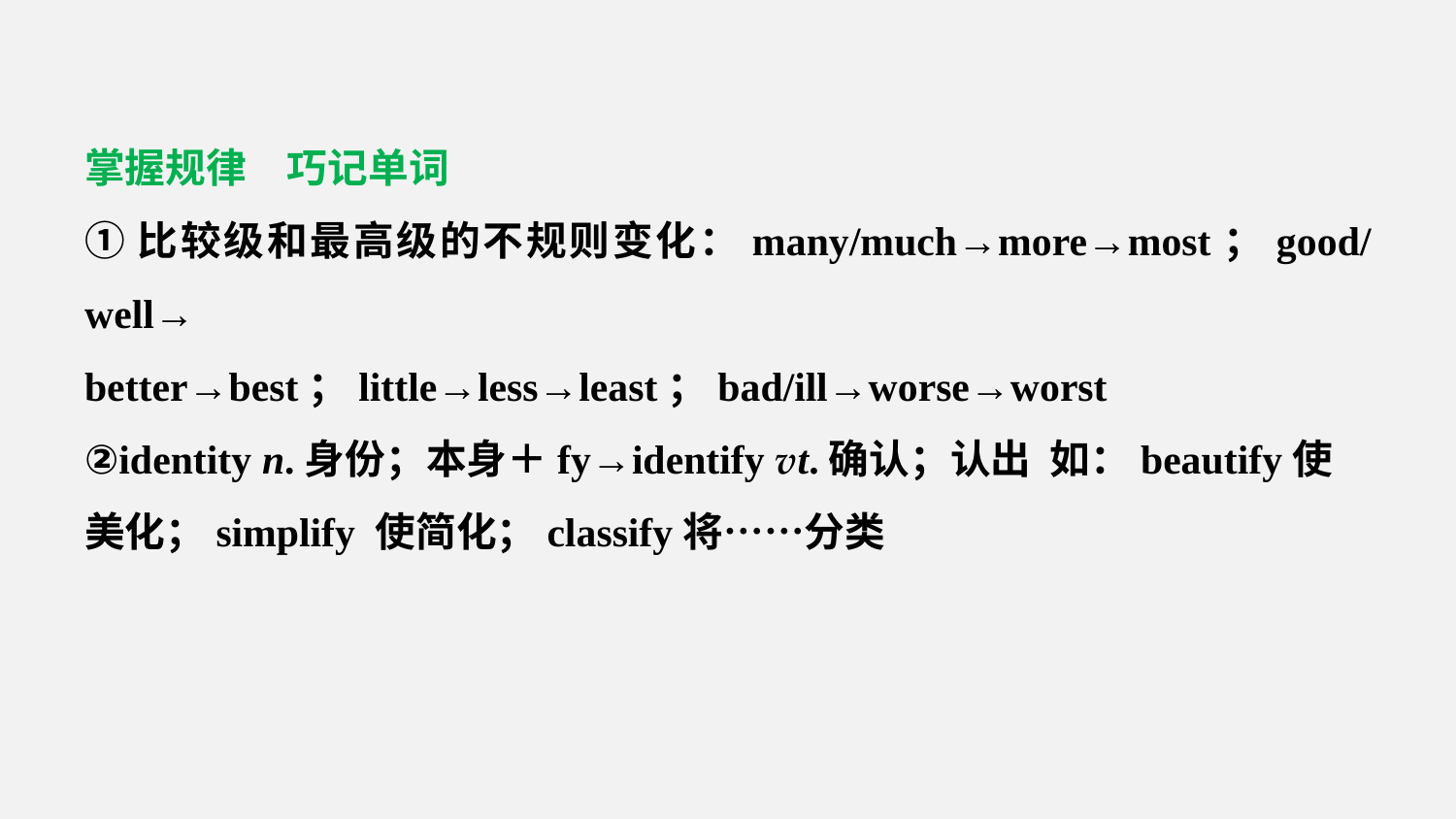

掌握规律　巧记单词
①比较级和最高级的不规则变化：many/much→more→most；good/well→
better→best；little→less→least；bad/ill→worse→worst
②identity n.身份；本身＋fy→identify vt.确认；认出  如：beautify使美化；simplify 使简化；classify将……分类